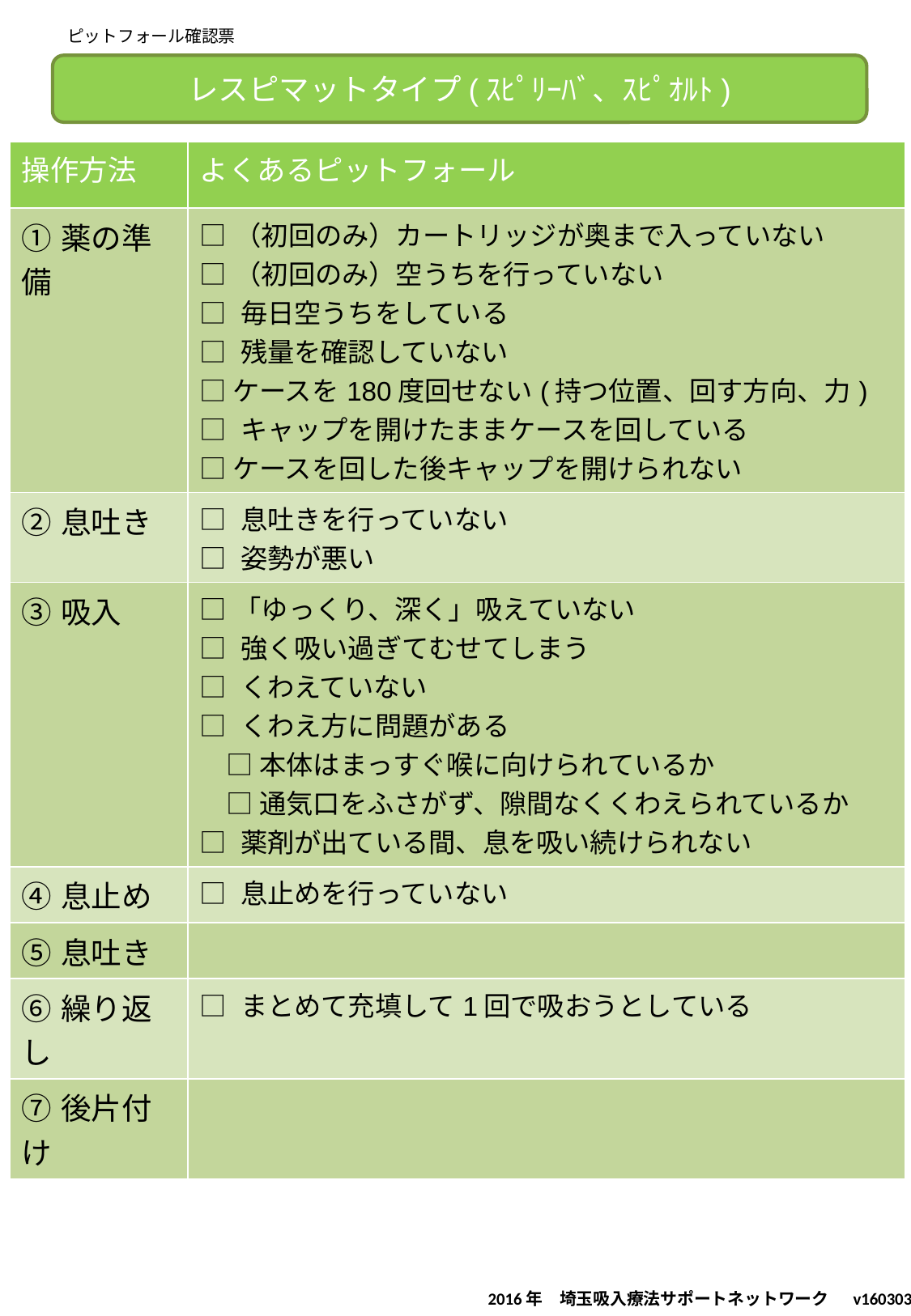

ピットフォール確認票
レスピマットタイプ(ｽﾋﾟﾘｰﾊﾞ、ｽﾋﾟｵﾙﾄ)
| 操作方法 | よくあるピットフォール |
| --- | --- |
| ①薬の準備 | □（初回のみ）カートリッジが奥まで入っていない □（初回のみ）空うちを行っていない □ 毎日空うちをしている □ 残量を確認していない □ ケースを180度回せない(持つ位置、回す方向、力) □ キャップを開けたままケースを回している □ ケースを回した後キャップを開けられない |
| ②息吐き | □ 息吐きを行っていない □ 姿勢が悪い |
| ③吸入 | □「ゆっくり、深く」吸えていない □ 強く吸い過ぎてむせてしまう □ くわえていない □ くわえ方に問題がある 　□ 本体はまっすぐ喉に向けられているか 　□ 通気口をふさがず、隙間なくくわえられているか □ 薬剤が出ている間、息を吸い続けられない |
| ④息止め | □ 息止めを行っていない |
| ⑤息吐き |  |
| ⑥繰り返し | □ まとめて充填して1回で吸おうとしている |
| ⑦後片付け |  |
2016年　埼玉吸入療法サポートネットワーク 　v160303